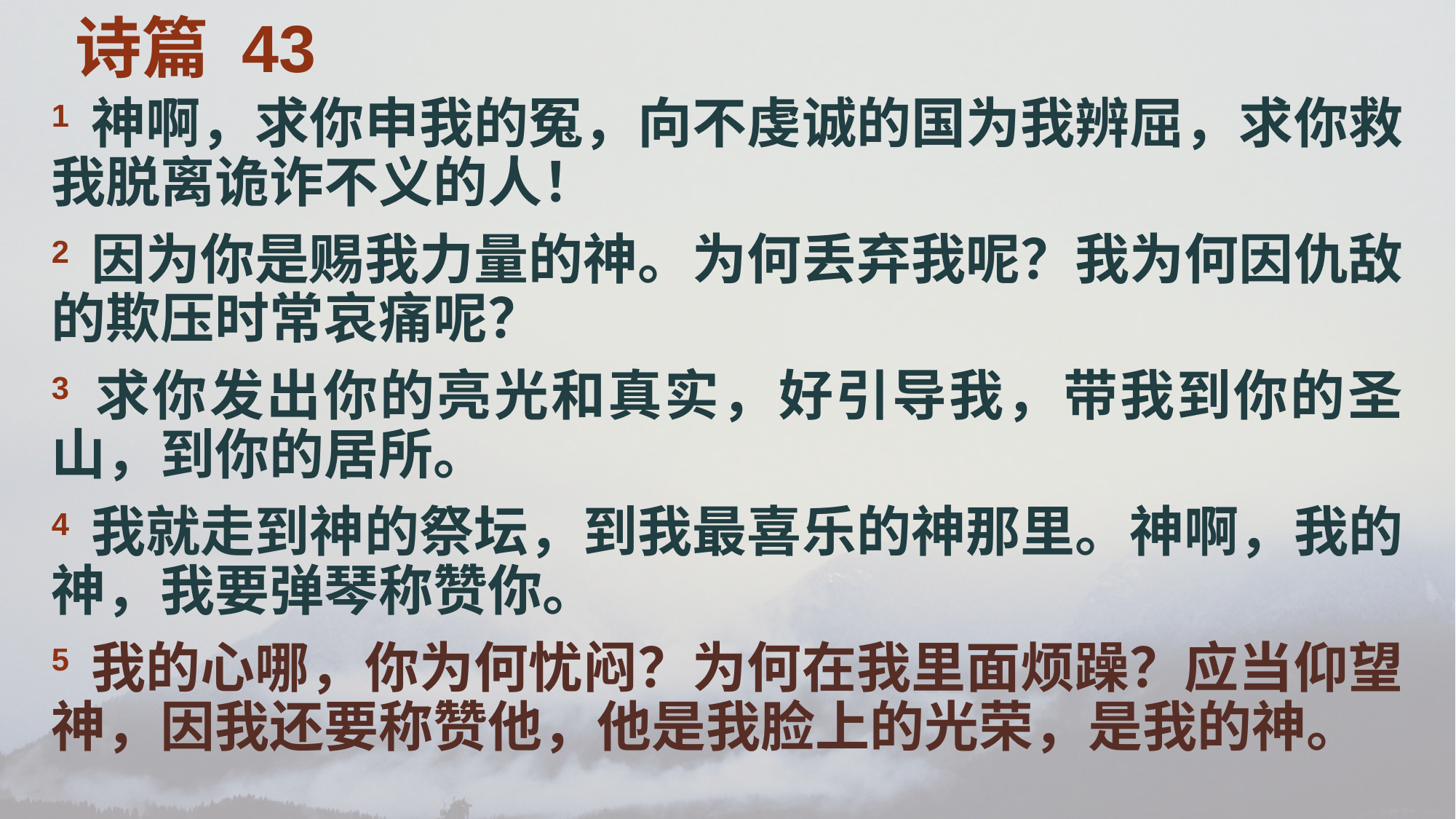

诗篇 43
1 神啊，求你申我的冤，向不虔诚的国为我辨屈，求你救我脱离诡诈不义的人！
2 因为你是赐我力量的神。为何丢弃我呢？我为何因仇敌的欺压时常哀痛呢？
3 求你发出你的亮光和真实，好引导我，带我到你的圣山，到你的居所。
4 我就走到神的祭坛，到我最喜乐的神那里。神啊，我的神，我要弹琴称赞你。
5 我的心哪，你为何忧闷？为何在我里面烦躁？应当仰望神，因我还要称赞他，他是我脸上的光荣，是我的神。